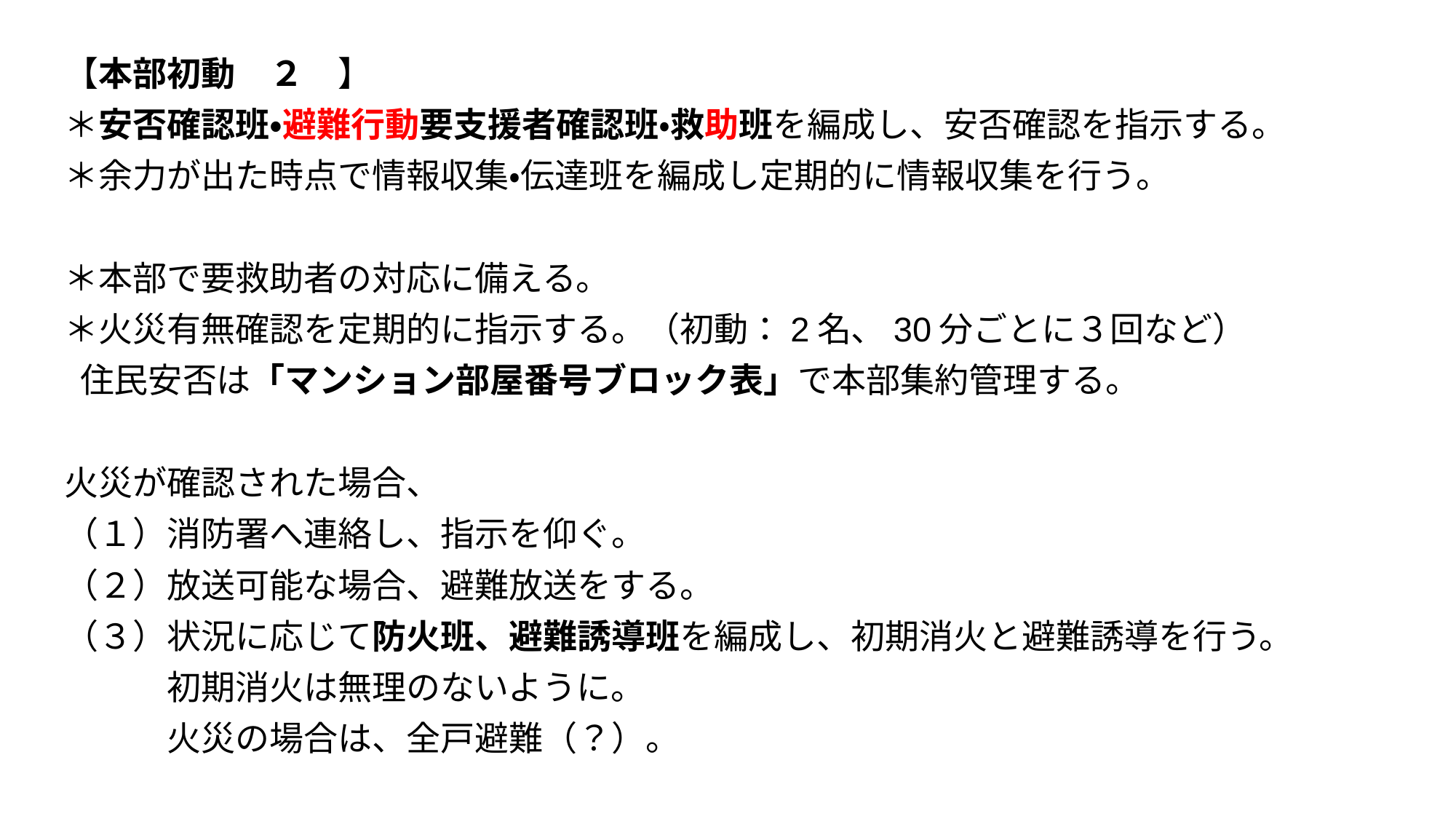

【本部初動　２　】
＊安否確認班・避難行動要支援者確認班・救助班を編成し、安否確認を指示する。
＊余力が出た時点で情報収集・伝達班を編成し定期的に情報収集を行う。

＊本部で要救助者の対応に備える。
＊火災有無確認を定期的に指示する。（初動：2名、30分ごとに３回など）
 住民安否は「マンション部屋番号ブロック表」で本部集約管理する。

火災が確認された場合、
（１）消防署へ連絡し、指示を仰ぐ。
（２）放送可能な場合、避難放送をする。
（３）状況に応じて防火班、避難誘導班を編成し、初期消火と避難誘導を行う。
　　　初期消火は無理のないように。
　　　火災の場合は、全戸避難（？）。